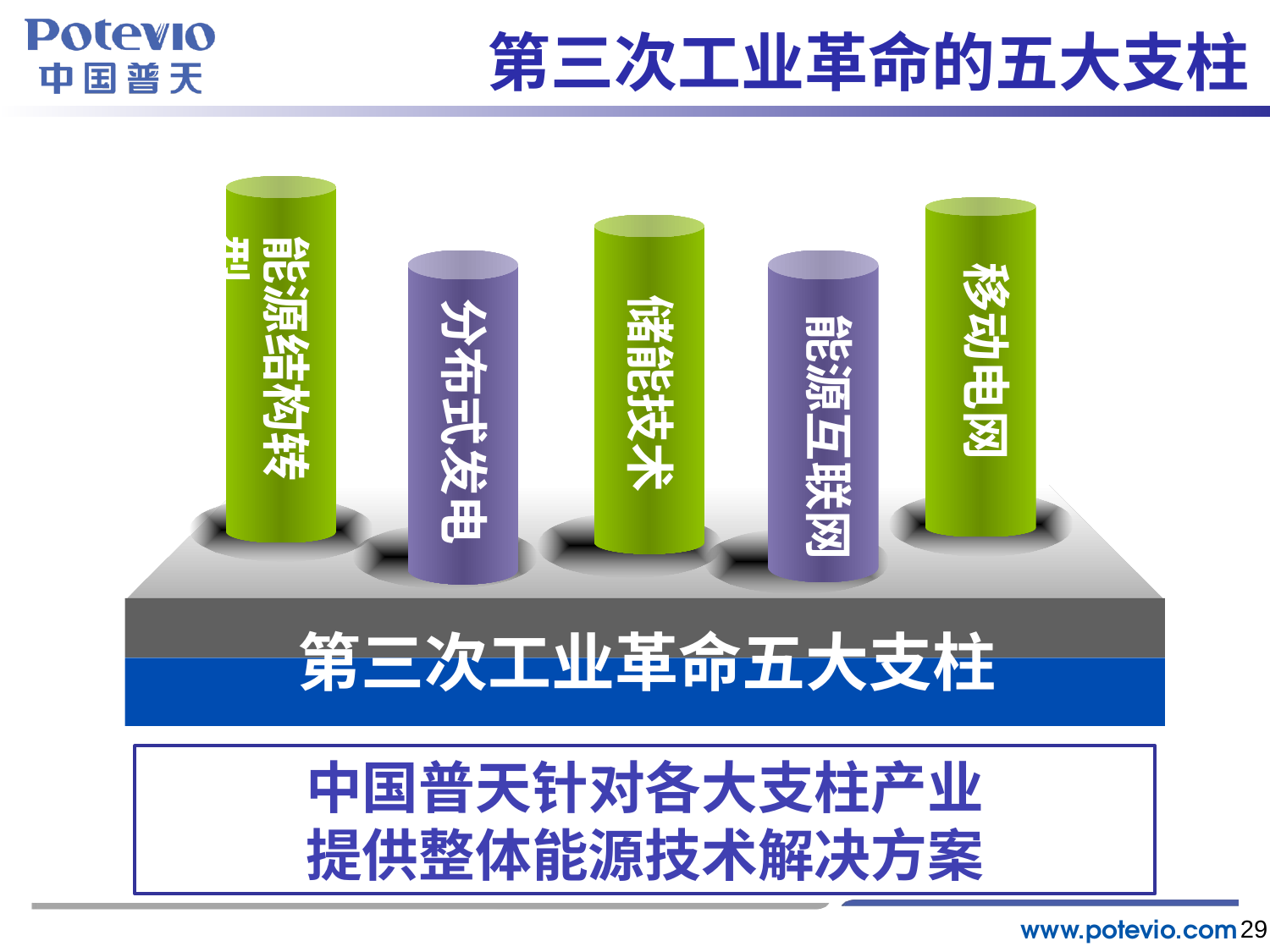

第三次工业革命的五大支柱

能源结构转型

移动电网
储能技术
分布式发电
能源互联网
数字化

第三次工业革命五大支柱

中国普天针对各大支柱产业
提供整体能源技术解决方案
29